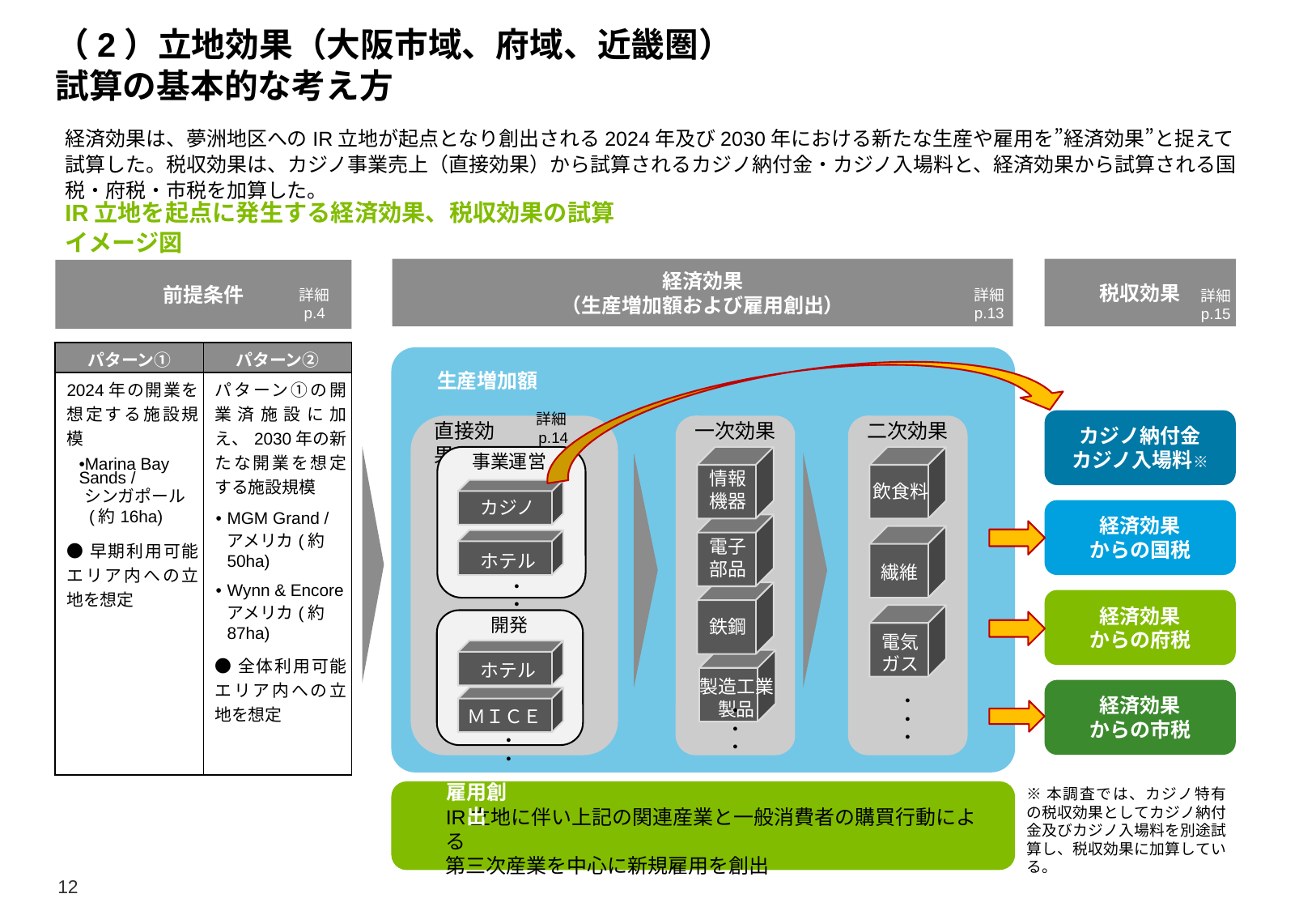

# （2）立地効果（大阪市域、府域、近畿圏） 試算の基本的な考え方
経済効果は、夢洲地区へのIR立地が起点となり創出される2024年及び2030年における新たな生産や雇用を”経済効果”と捉えて試算した。税収効果は、カジノ事業売上（直接効果）から試算されるカジノ納付金・カジノ入場料と、経済効果から試算される国税・府税・市税を加算した。
IR立地を起点に発生する経済効果、税収効果の試算イメージ図
→
経済効果
（生産増加額および雇用創出）
税収効果
前提条件
詳細
p.4
詳細
p.13
詳細
p.15
| パターン① | パターン② |
| --- | --- |
| 2024年の開業を想定する施設規模 Marina Bay Sands / 　シンガポール 　(約16ha) ●早期利用可能エリア内への立地を想定 | パターン①の開業済施設に加え、2030年の新たな開業を想定する施設規模 MGM Grand / アメリカ(約50ha) Wynn & Encoreアメリカ(約87ha) ●全体利用可能エリア内への立地を想定 |

生産増加額

詳細p.14
一次効果
二次効果
カジノ納付金
カジノ入場料※
直接効果

事業運営
情報
機器
飲食料

カジノ

経済効果
からの国税

電子
部品
ホテル

繊維

・
・

経済効果
からの府税

鉄鋼

開発
電気
ガス

ホテル
経済効果
からの市税
製造工業
製品

ＭＩＣＥ

・
・
・

・
・
・

・
・
雇用創出
※本調査では、カジノ特有の税収効果としてカジノ納付金及びカジノ入場料を別途試算し、税収効果に加算している。

IR立地に伴い上記の関連産業と一般消費者の購買行動による
第三次産業を中心に新規雇用を創出
12